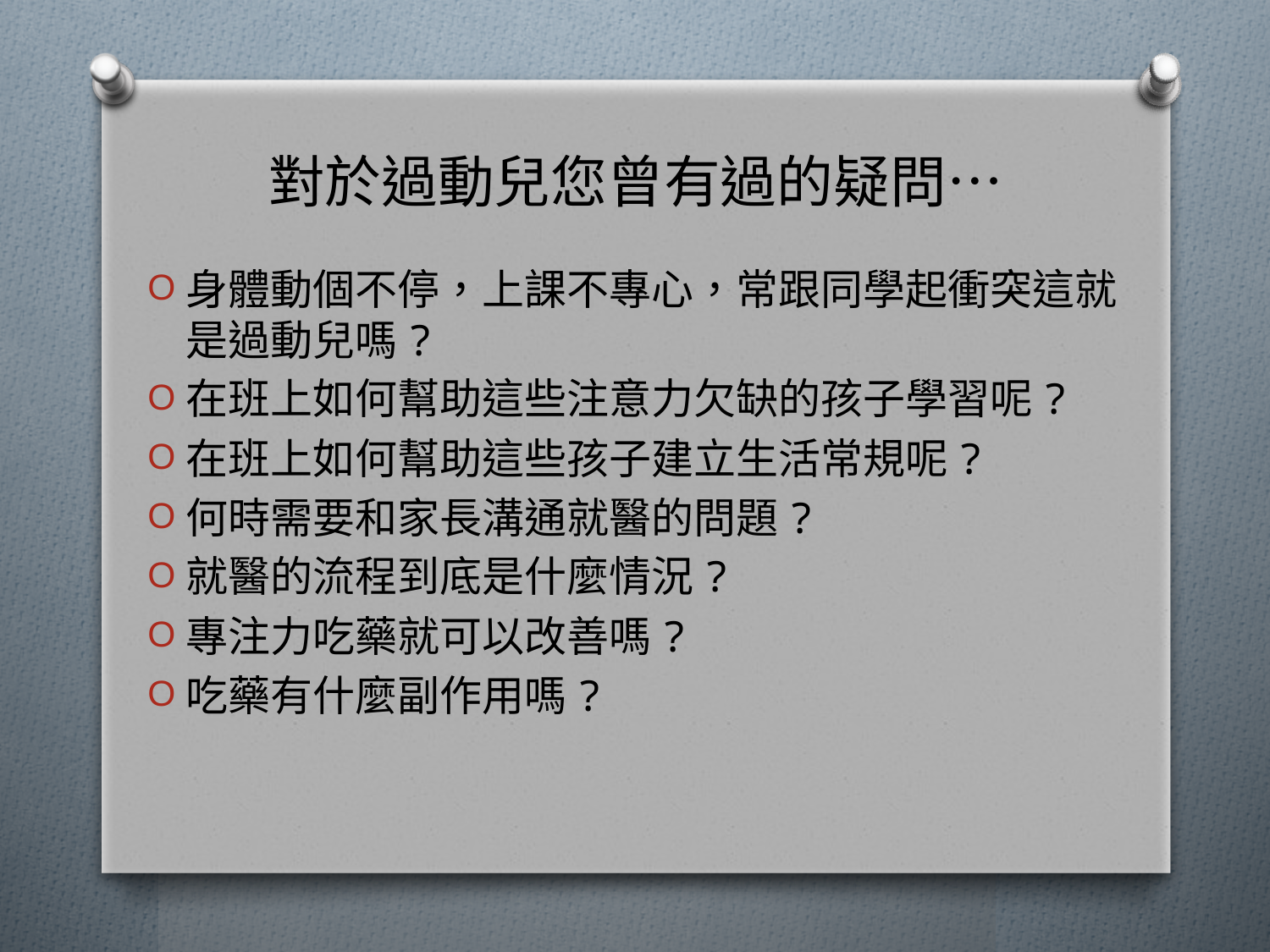

# 對於過動兒您曾有過的疑問…
身體動個不停，上課不專心，常跟同學起衝突這就是過動兒嗎?
在班上如何幫助這些注意力欠缺的孩子學習呢?
在班上如何幫助這些孩子建立生活常規呢?
何時需要和家長溝通就醫的問題?
就醫的流程到底是什麼情況?
專注力吃藥就可以改善嗎?
吃藥有什麼副作用嗎?